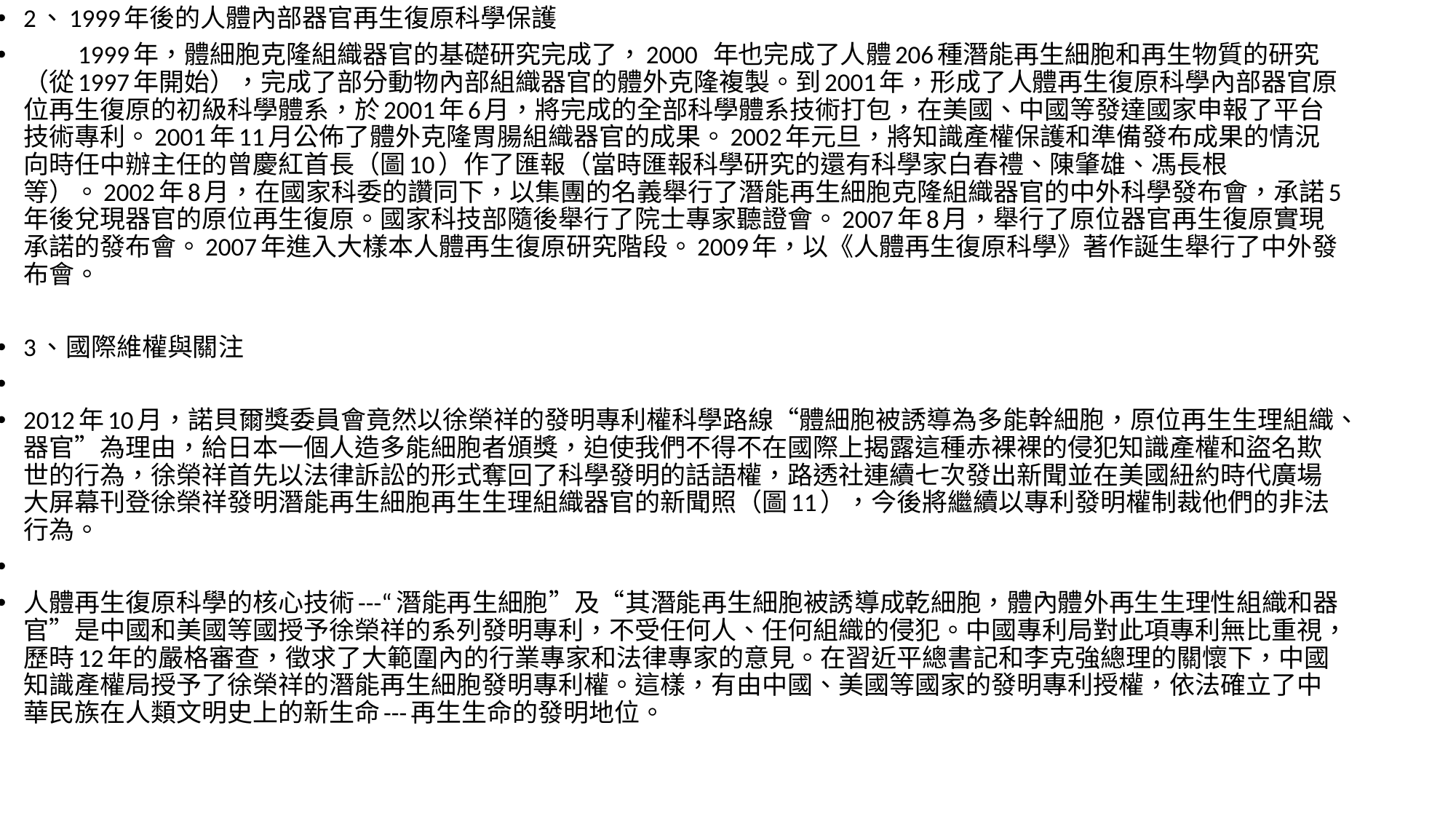

2、1999年後的人體內部器官再生復原科學保護
　　1999年，體細胞克隆組織器官的基礎研究完成了，2000  年也完成了人體206種潛能再生細胞和再生物質的研究（從1997年開始），完成了部分動物內部組織器官的體外克隆複製。到2001年，形成了人體再生復原科學內部器官原位再生復原的初級科學體系，於2001年6月，將完成的全部科學體系技術打包，在美國、中國等發達國家申報了平台技術專利。2001年11月公佈了體外克隆胃腸組織器官的成果。2002年元旦，將知識產權保護和準備發布成果的情況向時任中辦主任的曾慶紅首長（圖10）作了匯報（當時匯報科學研究的還有科學家白春禮、陳肇雄、馮長根等）。2002年8月，在國家科委的讚同下，以集團的名義舉行了潛能再生細胞克隆組織器官的中外科學發布會，承諾5年後兌現器官的原位再生復原。國家科技部隨後舉行了院士專家聽證會。2007年8月，舉行了原位器官再生復原實現承諾的發布會。2007年進入大樣本人體再生復原研究階段。2009年，以《人體再生復原科學》著作誕生舉行了中外發布會。

3、國際維權與關注

2012年10月，諾貝爾獎委員會竟然以徐榮祥的發明專利權科學路線“體細胞被誘導為多能幹細胞，原位再生生理組織、器官”為理由，給日本一個人造多能細胞者頒獎，迫使我們不得不在國際上揭露這種赤裸裸的侵犯知識產權和盜名欺世的行為，徐榮祥首先以法律訴訟的形式奪回了科學發明的話語權，路透社連續七次發出新聞並在美國紐約時代廣場大屏幕刊登徐榮祥發明潛能再生細胞再生生理組織器官的新聞照（圖11），今後將繼續以專利發明權制裁他們的非法行為。

人體再生復原科學的核心技術---“潛能再生細胞”及“其潛能再生細胞被誘導成乾細胞，體內體外再生生理性組織和器官”是中國和美國等國授予徐榮祥的系列發明專利，不受任何人、任何組織的侵犯。中國專利局對此項專利無比重視，歷時12年的嚴格審查，徵求了大範圍內的行業專家和法律專家的意見。在習近平總書記和李克強總理的關懷下，中國知識產權局授予了徐榮祥的潛能再生細胞發明專利權。這樣，有由中國、美國等國家的發明專利授權，依法確立了中華民族在人類文明史上的新生命---再生生命的發明地位。